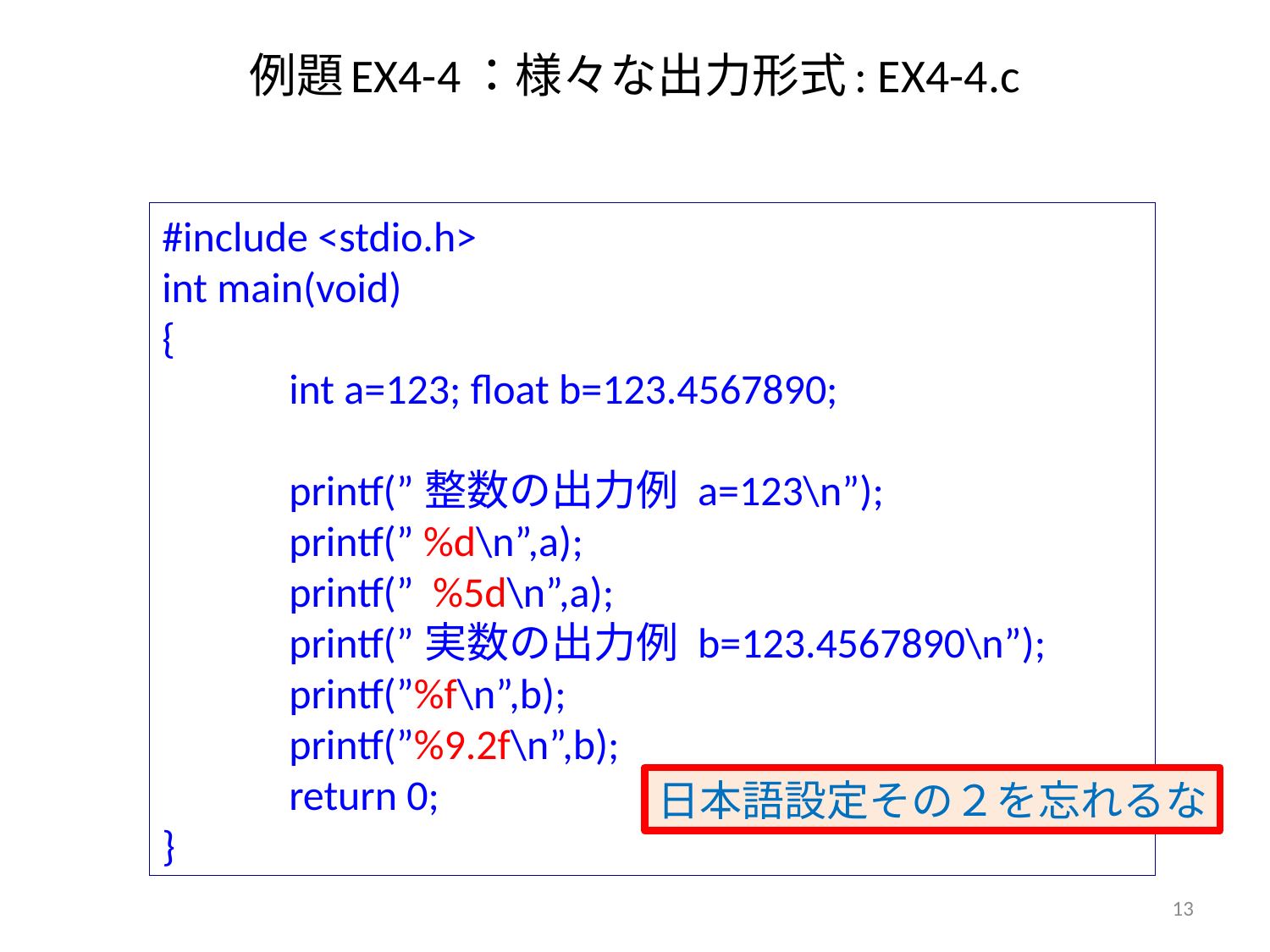

# 例題EX4-4：様々な出力形式: EX4-4.c
#include <stdio.h>
int main(void)
{
	int a=123; float b=123.4567890;

	printf(”整数の出力例 a=123\n”);
	printf(” %d\n”,a);
	printf(”  %5d\n”,a);
	printf(”実数の出力例 b=123.4567890\n”);
	printf(”%f\n”,b);
	printf(”%9.2f\n”,b);
	return 0;
}
日本語設定その２を忘れるな
13